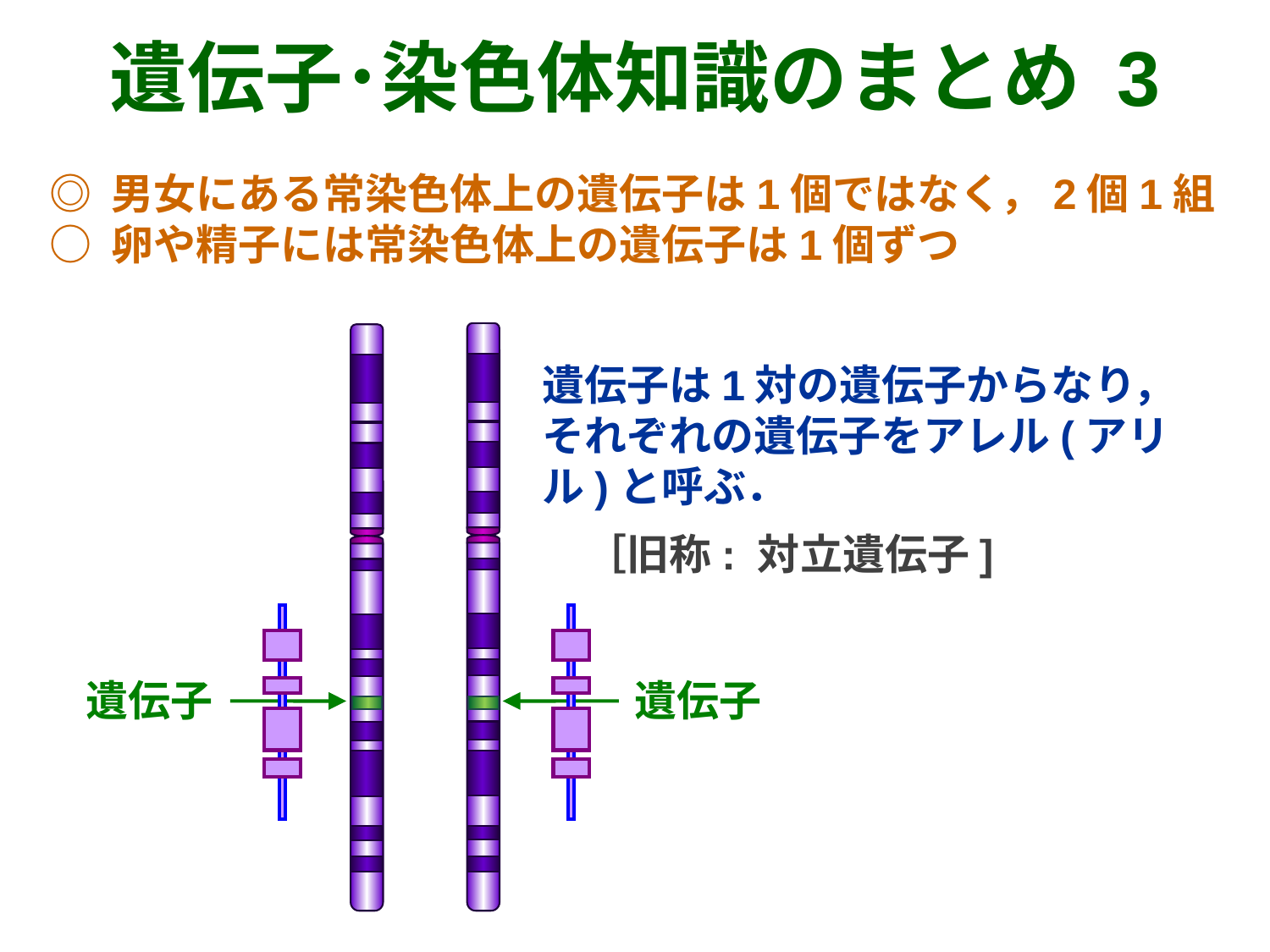

遺伝子･染色体知識のまとめ 3
◎ 男女にある常染色体上の遺伝子は1個ではなく，2個1組
○ 卵や精子には常染色体上の遺伝子は1個ずつ

遺伝子は1対の遺伝子からなり，
それぞれの遺伝子をアレル(アリル)と呼ぶ．

　［旧称: 対立遺伝子]

遺伝子
遺伝子